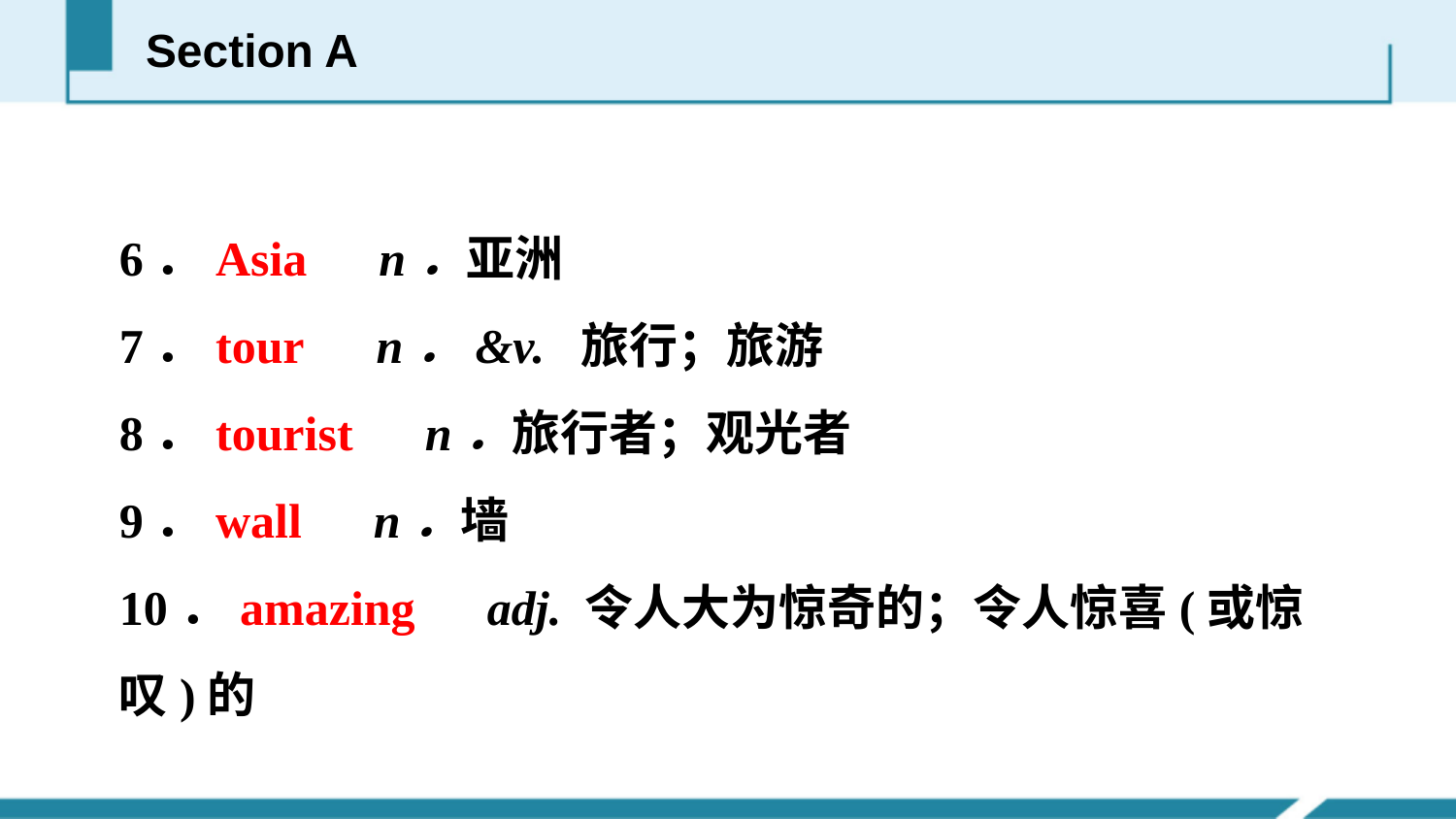

Section A
6．Asia　n．亚洲
7．tour　n．&v.  旅行；旅游
8．tourist　n．旅行者；观光者
9．wall　n．墙
10．amazing　adj. 令人大为惊奇的；令人惊喜(或惊叹)的